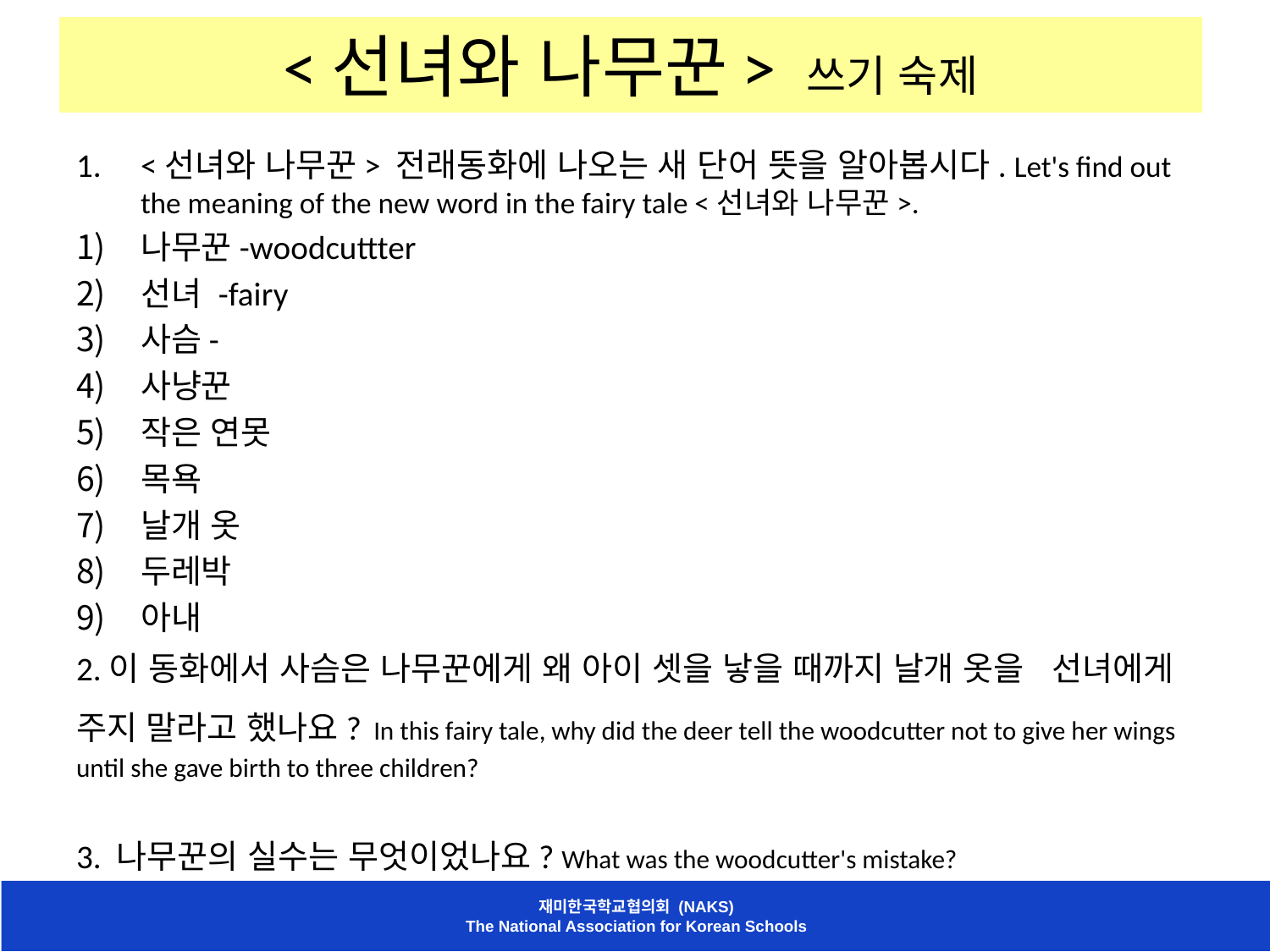

# <선녀와 나무꾼> 쓰기 숙제
<선녀와 나무꾼> 전래동화에 나오는 새 단어 뜻을 알아봅시다. Let's find out the meaning of the new word in the fairy tale <선녀와 나무꾼>.
나무꾼-woodcuttter
선녀 -fairy
사슴-
사냥꾼
작은 연못
목욕
날개 옷
두레박
아내
2.이 동화에서 사슴은 나무꾼에게 왜 아이 셋을 낳을 때까지 날개 옷을   선녀에게 주지 말라고 했나요? In this fairy tale, why did the deer tell the woodcutter not to give her wings until she gave birth to three children?

3. 나무꾼의 실수는 무엇이었나요? What was the woodcutter's mistake?

재미한국학교협의회 (NAKS)
The National Association for Korean Schools